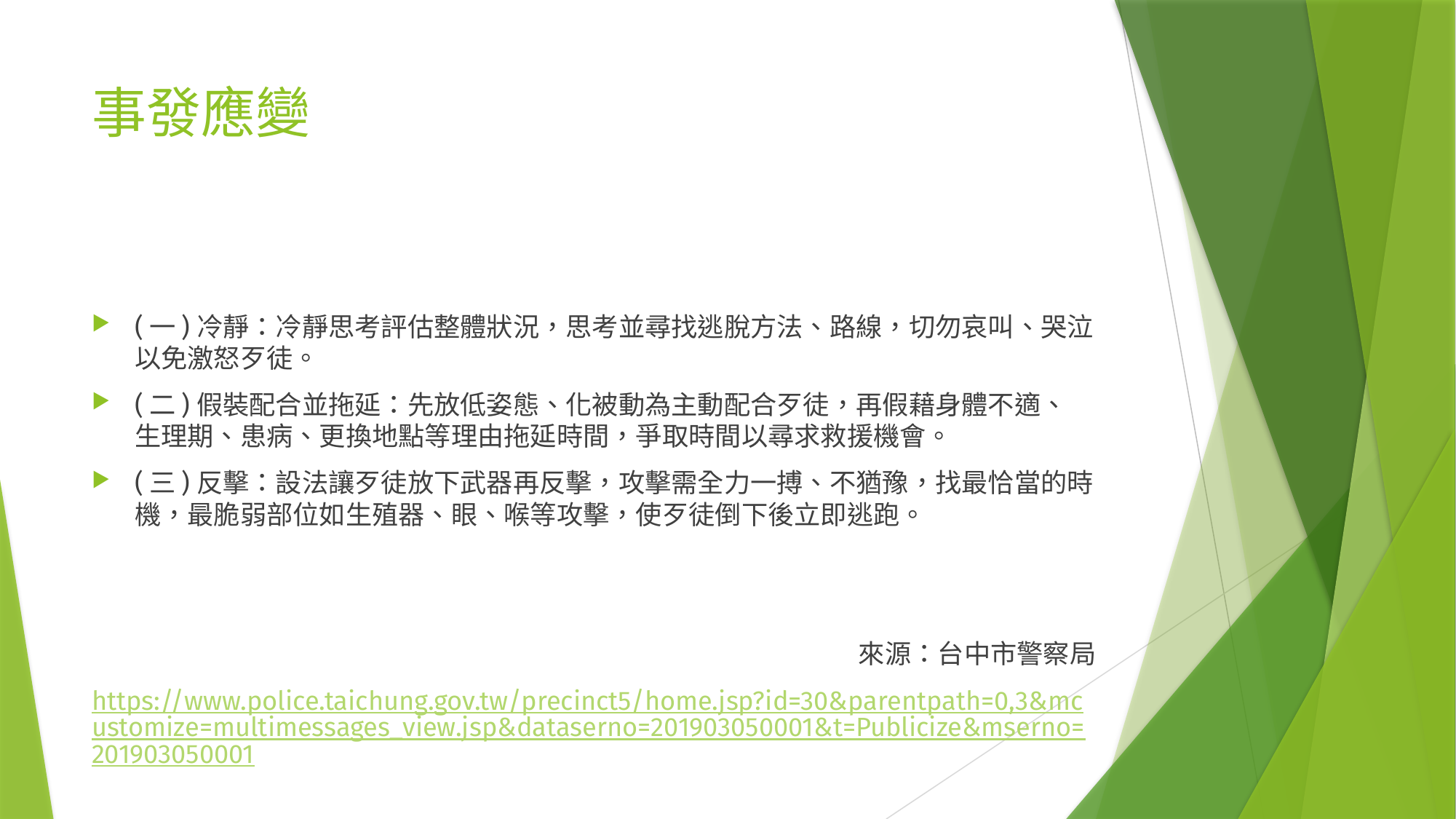

# 事發應變

(一)冷靜：冷靜思考評估整體狀況，思考並尋找逃脫方法、路線，切勿哀叫、哭泣以免激怒歹徒。
(二)假裝配合並拖延：先放低姿態、化被動為主動配合歹徒，再假藉身體不適、 生理期、患病、更換地點等理由拖延時間，爭取時間以尋求救援機會。
(三)反擊：設法讓歹徒放下武器再反擊，攻擊需全力一搏、不猶豫，找最恰當的時機，最脆弱部位如生殖器、眼、喉等攻擊，使歹徒倒下後立即逃跑。

來源：台中市警察局
https://www.police.taichung.gov.tw/precinct5/home.jsp?id=30&parentpath=0,3&mcustomize=multimessages_view.jsp&dataserno=201903050001&t=Publicize&mserno=201903050001